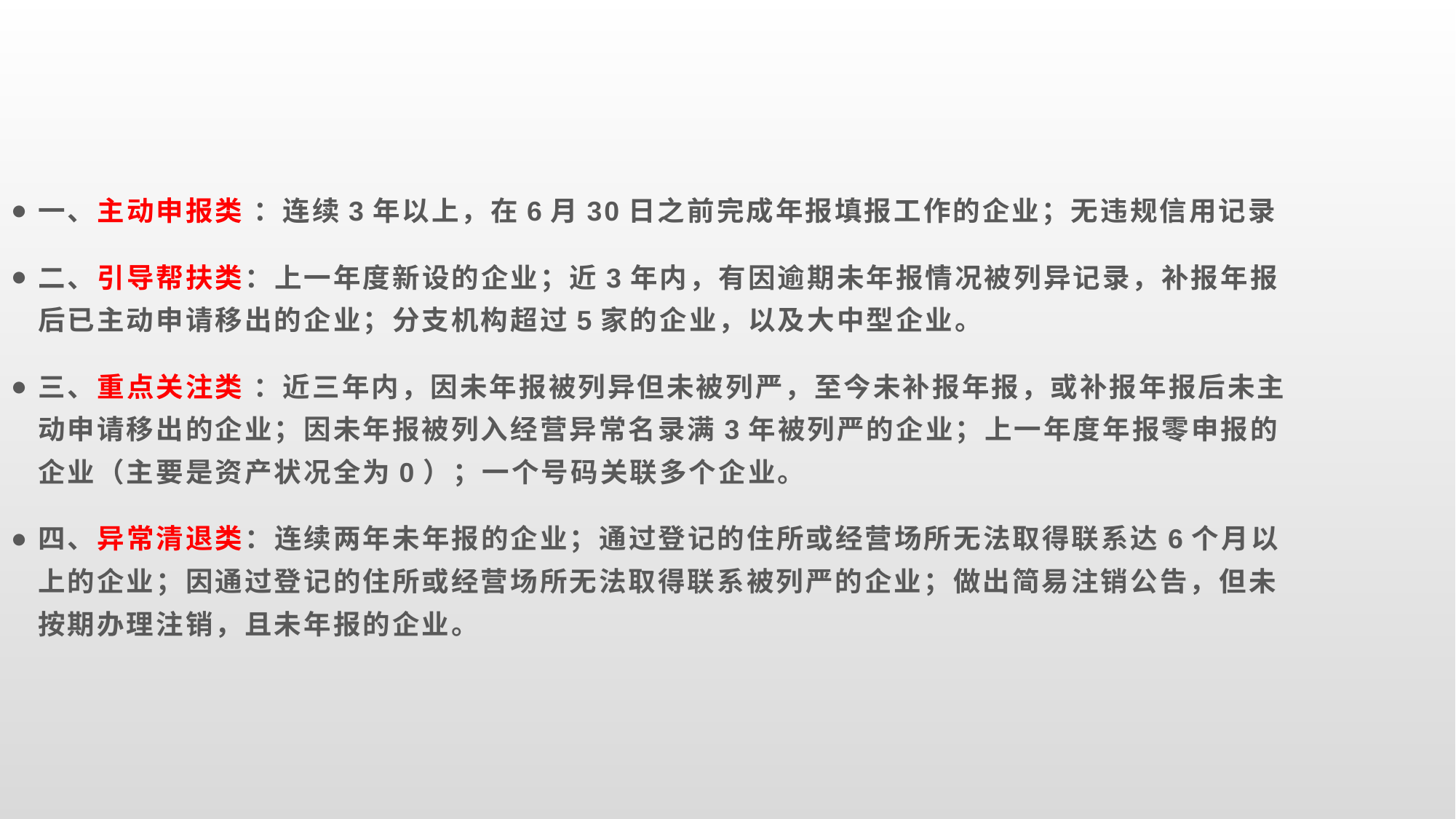

一、主动申报类 ：连续3年以上，在6月30日之前完成年报填报工作的企业；无违规信用记录
二、引导帮扶类：上一年度新设的企业；近3年内，有因逾期未年报情况被列异记录，补报年报后已主动申请移出的企业；分支机构超过5家的企业，以及大中型企业。
三、重点关注类 ：近三年内，因未年报被列异但未被列严，至今未补报年报，或补报年报后未主动申请移出的企业；因未年报被列入经营异常名录满3年被列严的企业；上一年度年报零申报的企业（主要是资产状况全为0）；一个号码关联多个企业。
四、异常清退类：连续两年未年报的企业；通过登记的住所或经营场所无法取得联系达6个月以上的企业；因通过登记的住所或经营场所无法取得联系被列严的企业；做出简易注销公告，但未按期办理注销，且未年报的企业。